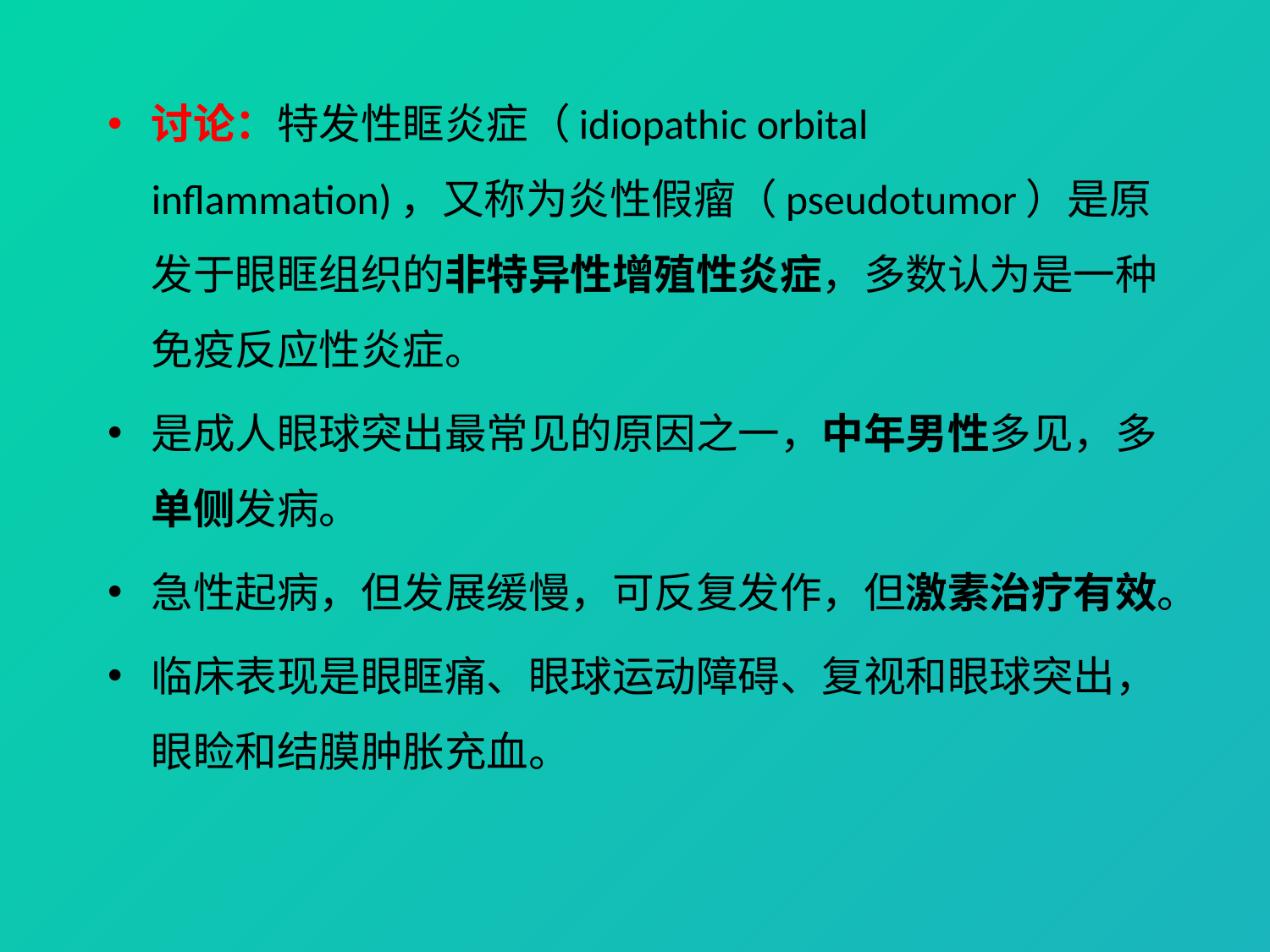

讨论：特发性眶炎症（idiopathic orbital inflammation)，又称为炎性假瘤（pseudotumor）是原发于眼眶组织的非特异性增殖性炎症，多数认为是一种免疫反应性炎症。
是成人眼球突出最常见的原因之一，中年男性多见，多单侧发病。
急性起病，但发展缓慢，可反复发作，但激素治疗有效。
临床表现是眼眶痛、眼球运动障碍、复视和眼球突出，眼睑和结膜肿胀充血。